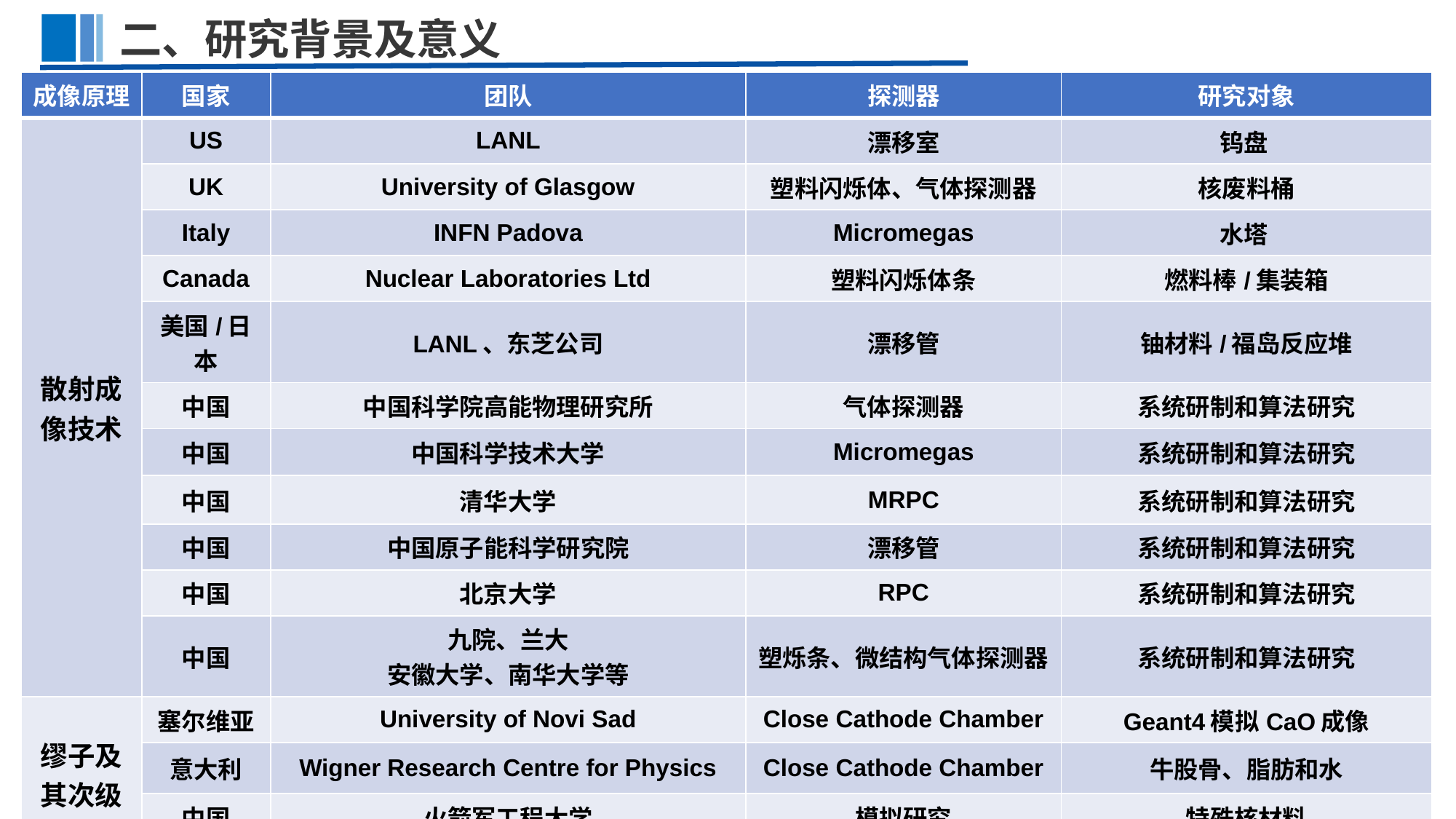

二、研究背景及意义

| 成像原理 | 国家 | 团队 | 探测器 | 研究对象 |
| --- | --- | --- | --- | --- |
| 散射成像技术 | US | LANL | 漂移室 | 钨盘 |
|  | UK | University of Glasgow | 塑料闪烁体、气体探测器 | 核废料桶 |
|  | Italy | INFN Padova | Micromegas | 水塔 |
|  | Canada | Nuclear Laboratories Ltd | 塑料闪烁体条 | 燃料棒/集装箱 |
|  | 美国/日本 | LANL、东芝公司 | 漂移管 | 铀材料/福岛反应堆 |
|  | 中国 | 中国科学院高能物理研究所 | 气体探测器 | 系统研制和算法研究 |
|  | 中国 | 中国科学技术大学 | Micromegas | 系统研制和算法研究 |
|  | 中国 | 清华大学 | MRPC | 系统研制和算法研究 |
|  | 中国 | 中国原子能科学研究院 | 漂移管 | 系统研制和算法研究 |
|  | 中国 | 北京大学 | RPC | 系统研制和算法研究 |
|  | 中国 | 九院、兰大 安徽大学、南华大学等 | 塑烁条、微结构气体探测器 | 系统研制和算法研究 |
| 缪子及其次级粒子 | 塞尔维亚 | University of Novi Sad | Close Cathode Chamber | Geant4模拟CaO成像 |
|  | 意大利 | Wigner Research Centre for Physics | Close Cathode Chamber | 牛股骨、脂肪和水 |
|  | 中国 | 火箭军工程大学 | 模拟研究 | 特殊核材料 |
|  | 中国 | 南华大学 | 大面积塑料闪烁体 | 缪子与次级粒子符合成像算法 |
3